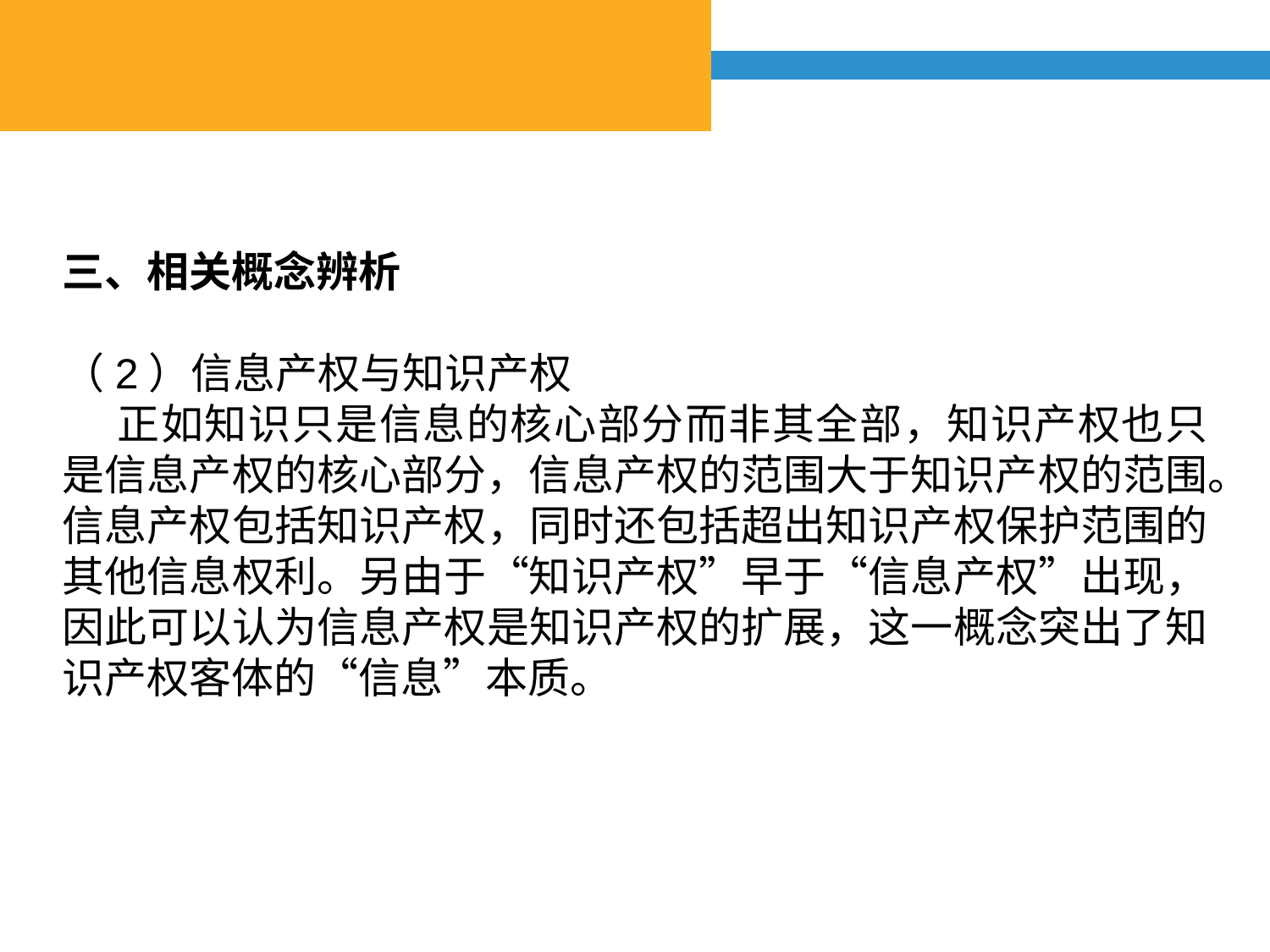

三、相关概念辨析

（2）信息产权与知识产权
    正如知识只是信息的核心部分而非其全部，知识产权也只是信息产权的核心部分，信息产权的范围大于知识产权的范围。信息产权包括知识产权，同时还包括超出知识产权保护范围的其他信息权利。另由于“知识产权”早于“信息产权”出现，因此可以认为信息产权是知识产权的扩展，这一概念突出了知识产权客体的“信息”本质。